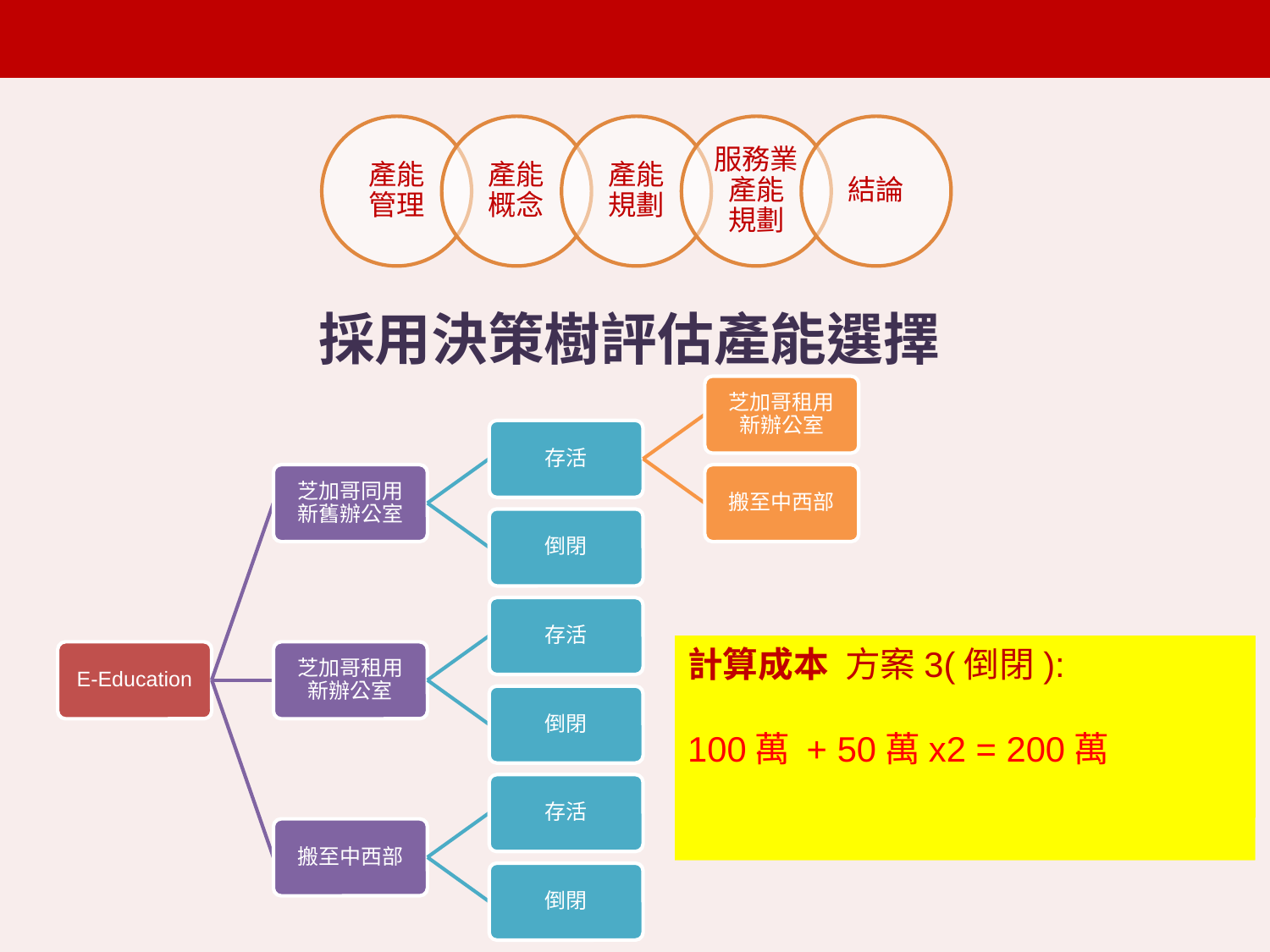

產能
管理
產能
概念
產能
規劃
服務業產能
規劃
結論
                  採用決策樹評估產能選擇

E-Education

芝加哥同用
新舊辦公室

存活

芝加哥租用
新辦公室

搬至中西部

倒閉

芝加哥租用
新辦公室

存活

倒閉

搬至中西部

存活

倒閉
計算成本  方案1-1(存活):

75萬x2 + 20萬 + 65萬x3 = 365萬

計算成本  方案1-2(存活):

75萬x2 + 100萬 + 50萬x3 = 400萬

計算成本  方案1(倒閉):

75萬x2 = 150萬

計算成本  方案2(存活):

20萬 + 65萬x5 = 345萬

計算成本  方案2(倒閉):

20萬 + 65萬x2 = 150萬

計算成本  方案3(存活):

100萬 + 50萬x5 = 350萬

計算成本  方案3(倒閉):

100萬 + 50萬x2 = 200萬